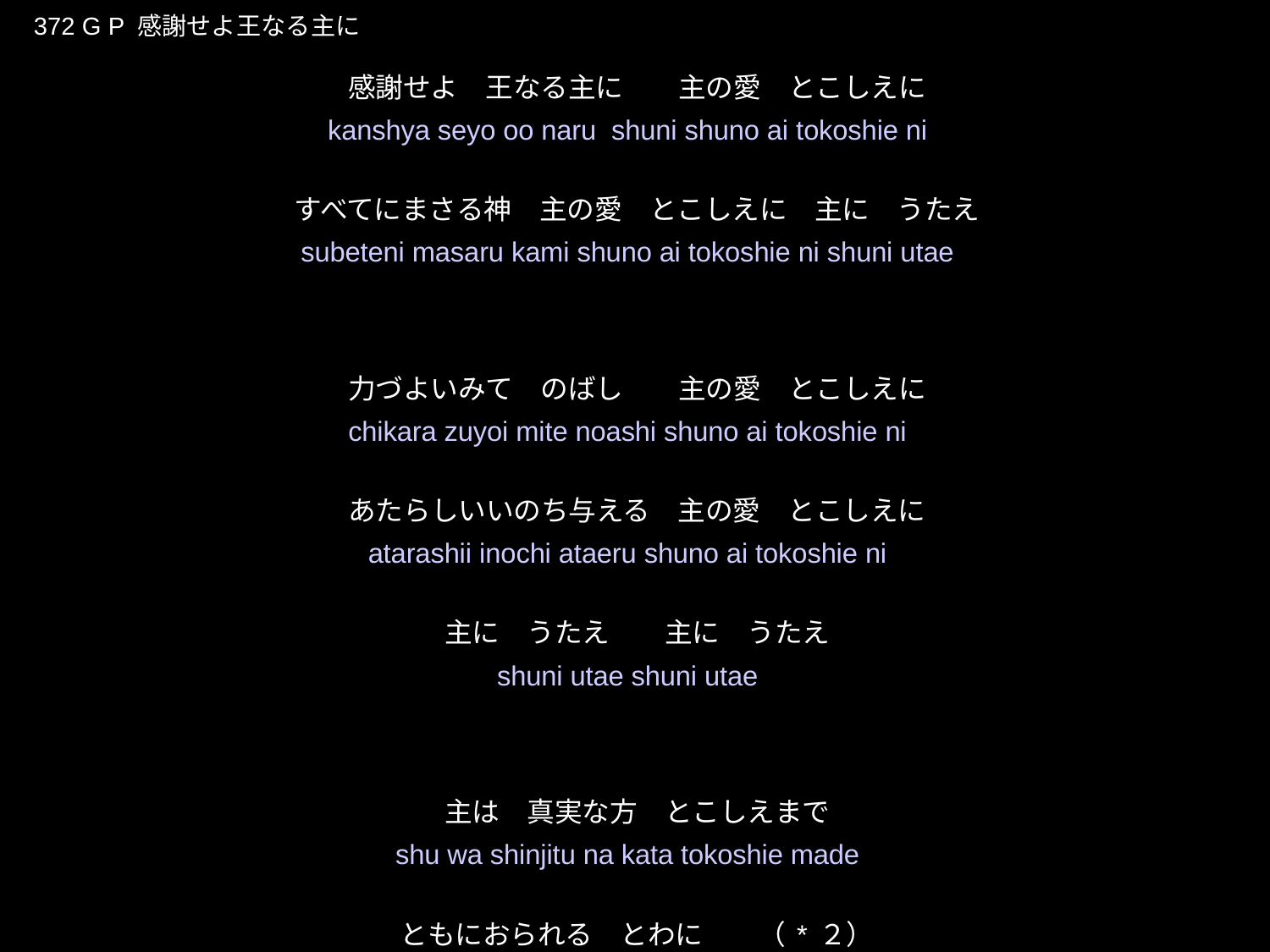

かんしゃせよおうなるしゅに
★P
372 G P 感謝せよ王なる主に
感謝せよ　王なる主に　　主の愛　とこしえに
すべてにまさる神　主の愛　とこしえに　主に　うたえ
力づよいみて　のばし　　主の愛　とこしえに
あたらしいいのち与える　主の愛　とこしえに
主に　うたえ　　主に　うたえ
主は　真実な方　とこしえまで
ともにおられる　とわに　　（*２）
★３
kanshya seyo oo naru  shuni shuno ai tokoshie ni
subeteni masaru kami shuno ai tokoshie ni shuni utae
chikara zuyoi mite noashi shuno ai tokoshie ni
atarashii inochi ataeru shuno ai tokoshie ni
shuni utae shuni utae
shu wa shinjitu na kata tokoshie made
tomoni orareru towani